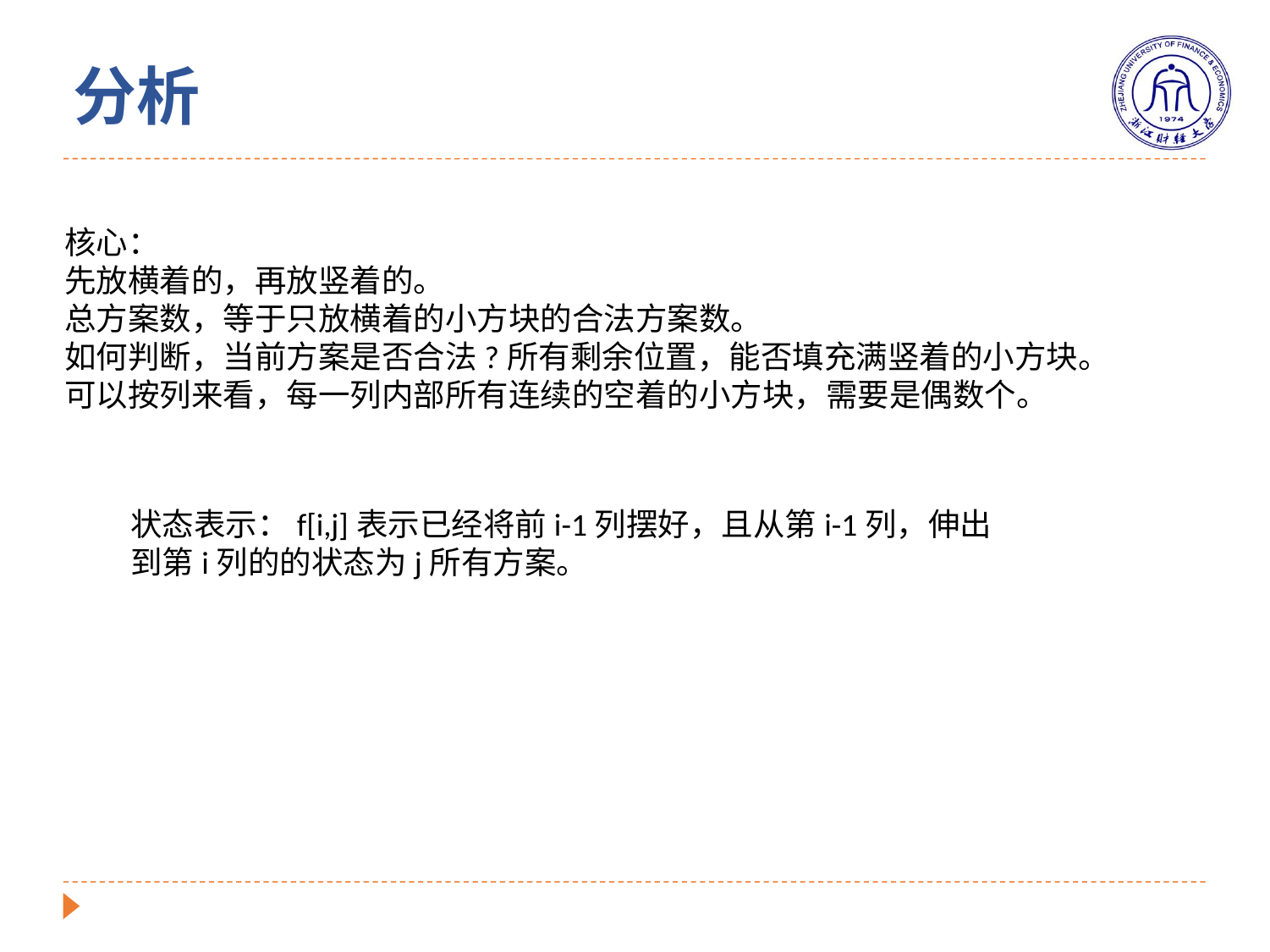

分析
核心：
先放横着的，再放竖着的。
总方案数，等于只放横着的小方块的合法方案数。
如何判断，当前方案是否合法?所有剩余位置，能否填充满竖着的小方块。可以按列来看，每一列内部所有连续的空着的小方块，需要是偶数个。
状态表示：f[i,j]表示已经将前i-1列摆好，且从第i-1列，伸出到第i列的的状态为j所有方案。
50